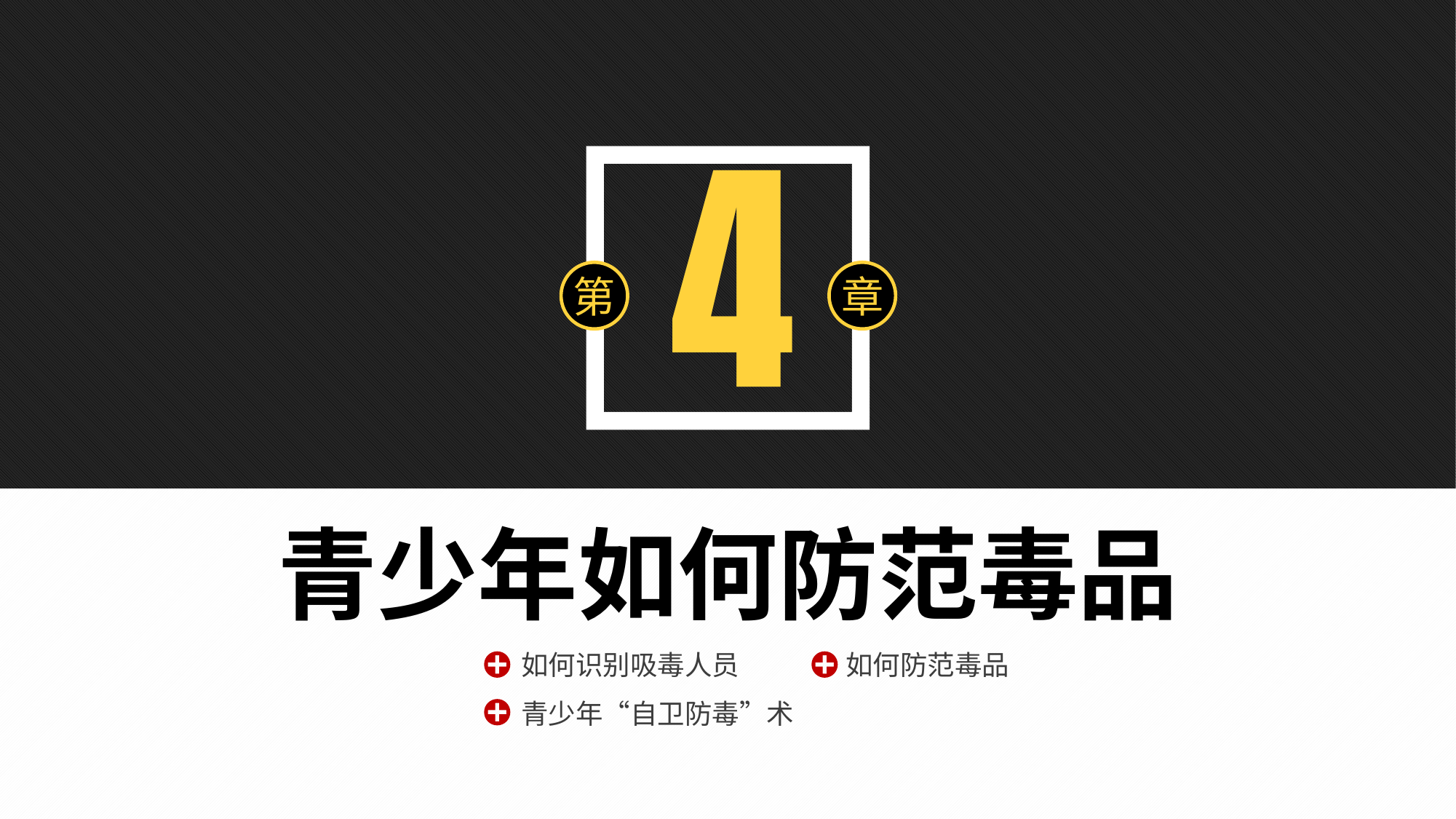

4

第
章
青少年如何防范毒品
如何识别吸毒人员
如何防范毒品

青少年“自卫防毒”术